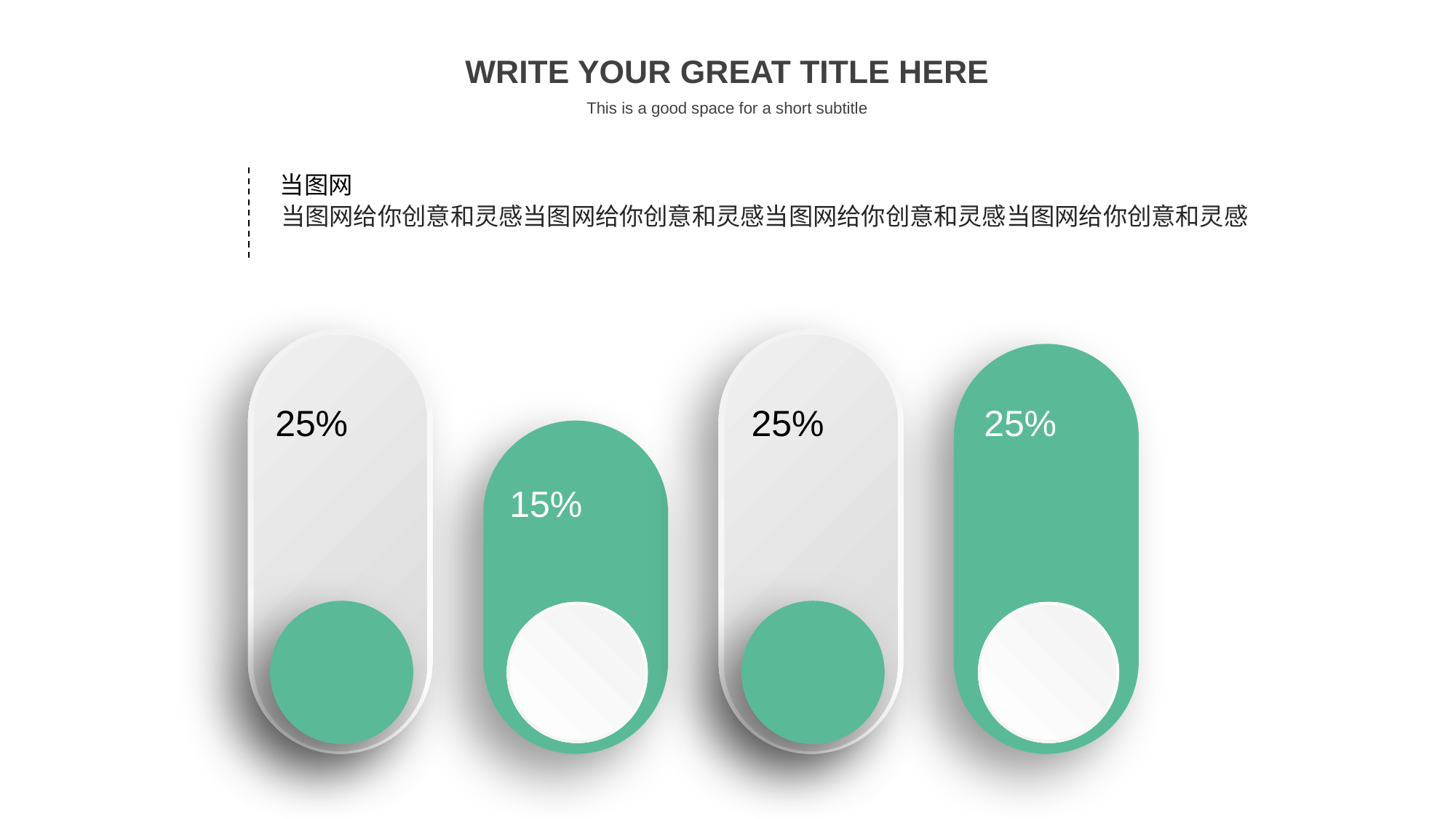

WRITE YOUR GREAT TITLE HERE
This is a good space for a short subtitle
当图网
当图网给你创意和灵感当图网给你创意和灵感当图网给你创意和灵感当图网给你创意和灵感

25%
25%
25%

15%